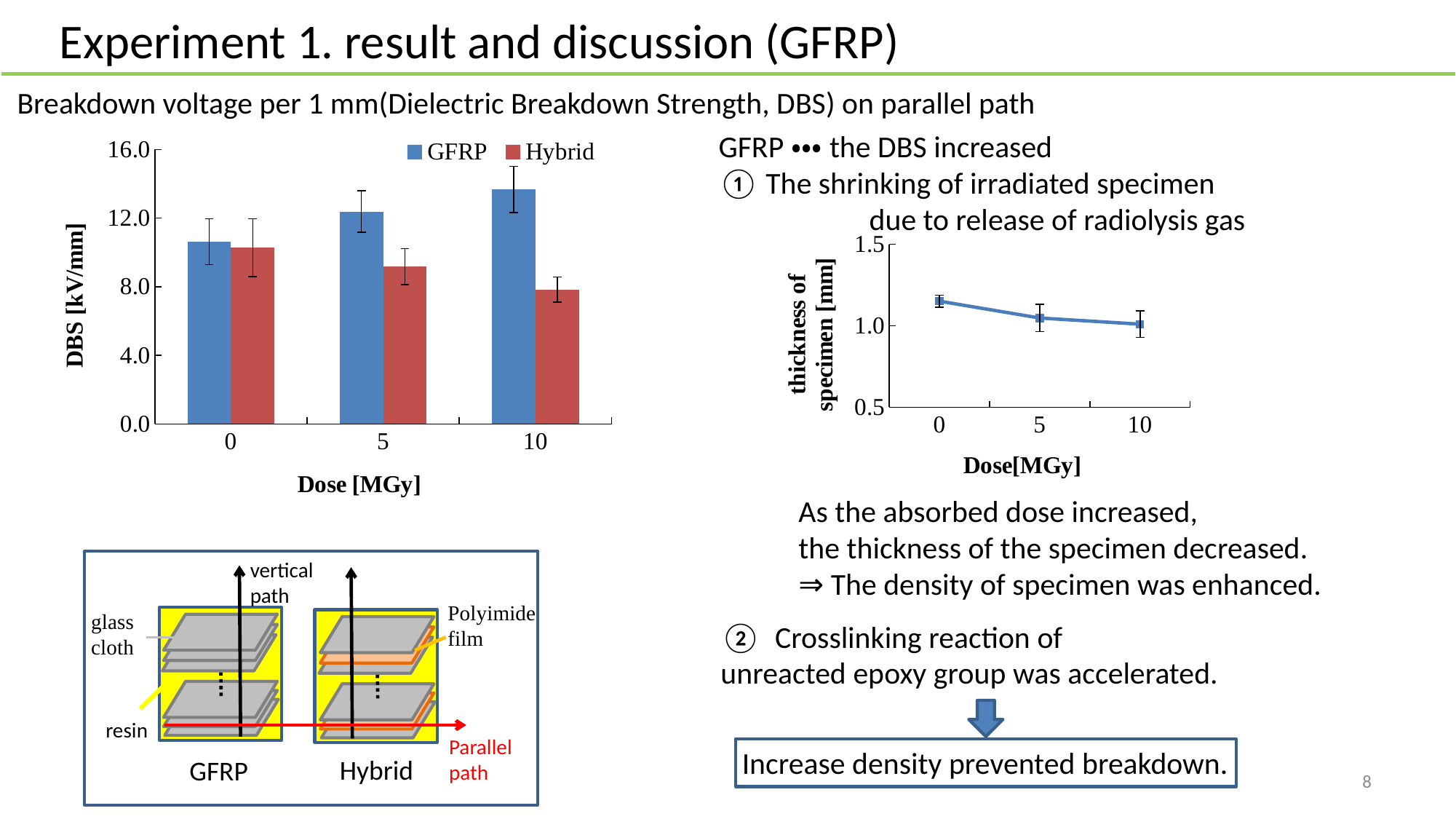

# Experiment 1. result and discussion (GFRP)
Breakdown voltage per 1 mm(Dielectric Breakdown Strength, DBS) on parallel path
GFRP・・・the DBS increased
① The shrinking of irradiated specimen
	      due to release of radiolysis gas

### Chart

| Category | GFRP | Hybrid |
|---|---|---|
| 0 | 10.618452838849034 | 10.27919135824161 |
| 5 | 12.37999119889691 | 9.174804125272429 |
| 10 | 13.668316690376162 | 7.832982471424176 |

### Chart

| Category | GFRP |
|---|---|
| 0 | 1.1506749999999997 |
| 5 | 1.0475499999999995 |
| 10 | 1.0099750000000003 |
As the absorbed dose increased,
the thickness of the specimen decreased.
⇒ The density of specimen was enhanced.

vertical path
Polyimide film
glass cloth

②  Crosslinking reaction of
unreacted epoxy group was accelerated.

resin
Parallel path
Increase density prevented breakdown.

Hybrid
GFRP
8